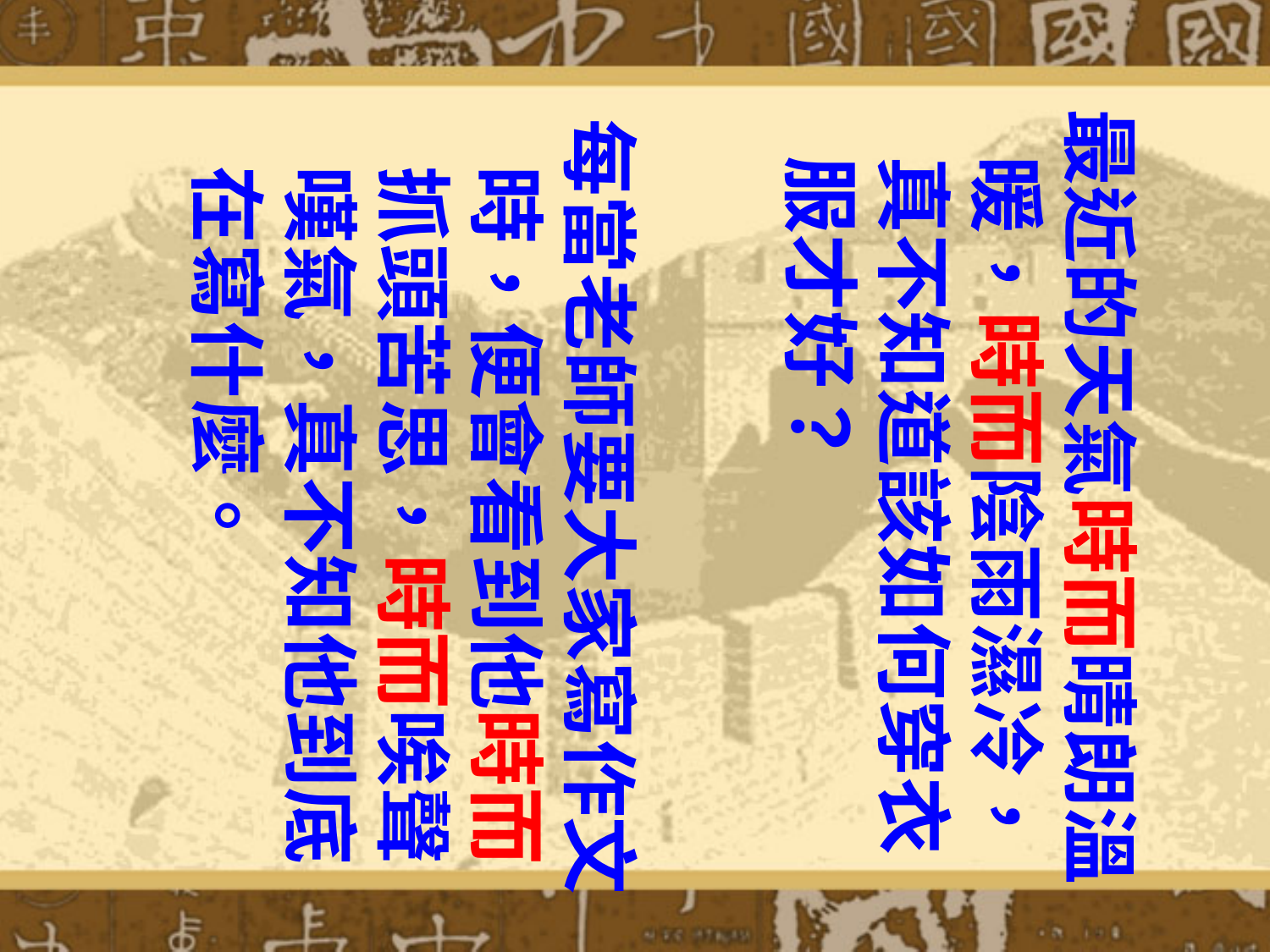

最近的天氣時而晴朗溫暖，時而陰雨濕冷，真不知道該如何穿衣服才好？
每當老師要大家寫作文時，便會看到他時而抓頭苦思，時而唉聲嘆氣，真不知他到底在寫什麼。